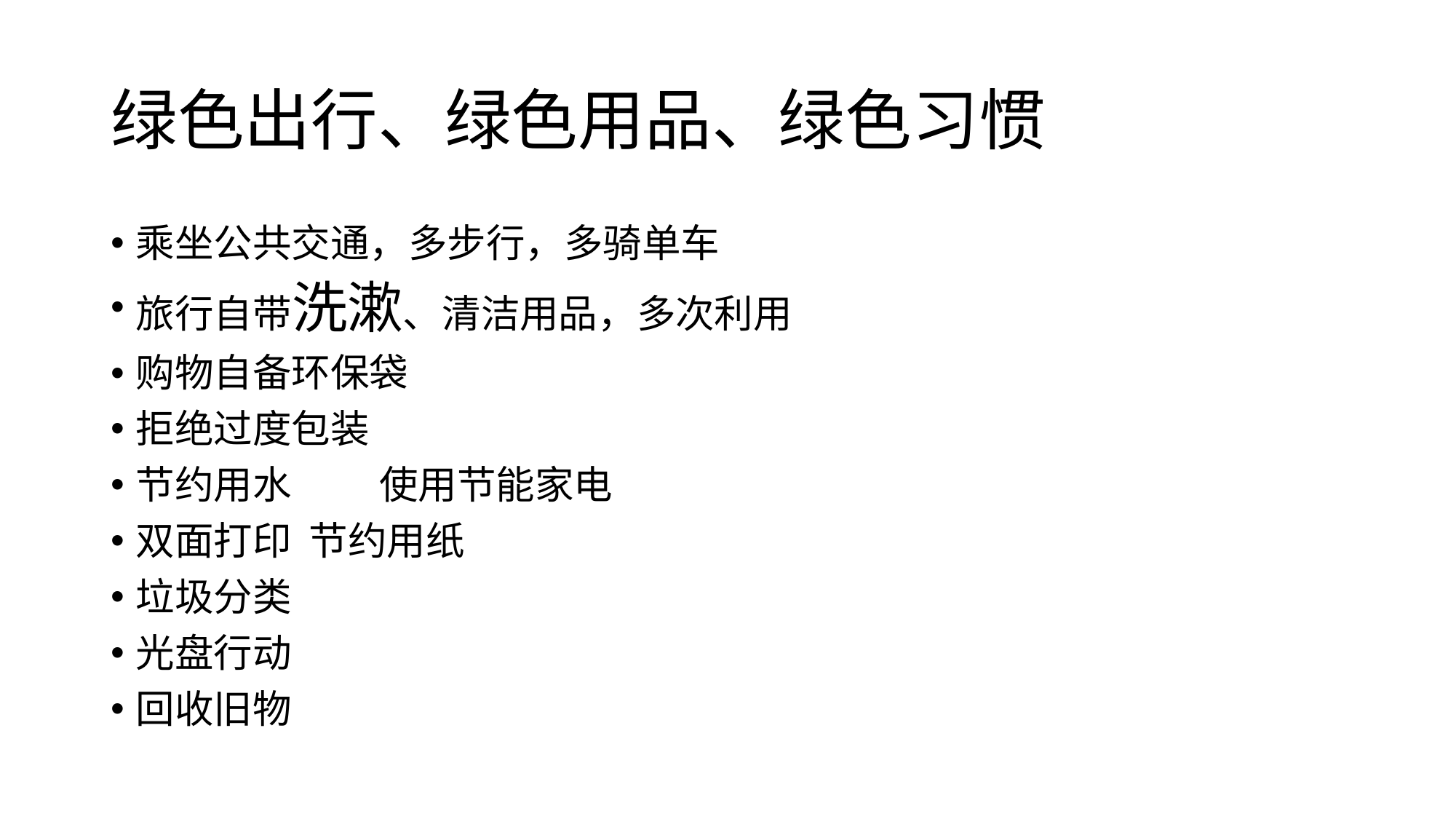

# 绿色出行、绿色用品、绿色习惯
乘坐公共交通，多步行，多骑单车
旅行自带洗漱、清洁用品，多次利用
购物自备环保袋
拒绝过度包装
节约用水          使用节能家电
双面打印  节约用纸
垃圾分类
光盘行动
回收旧物